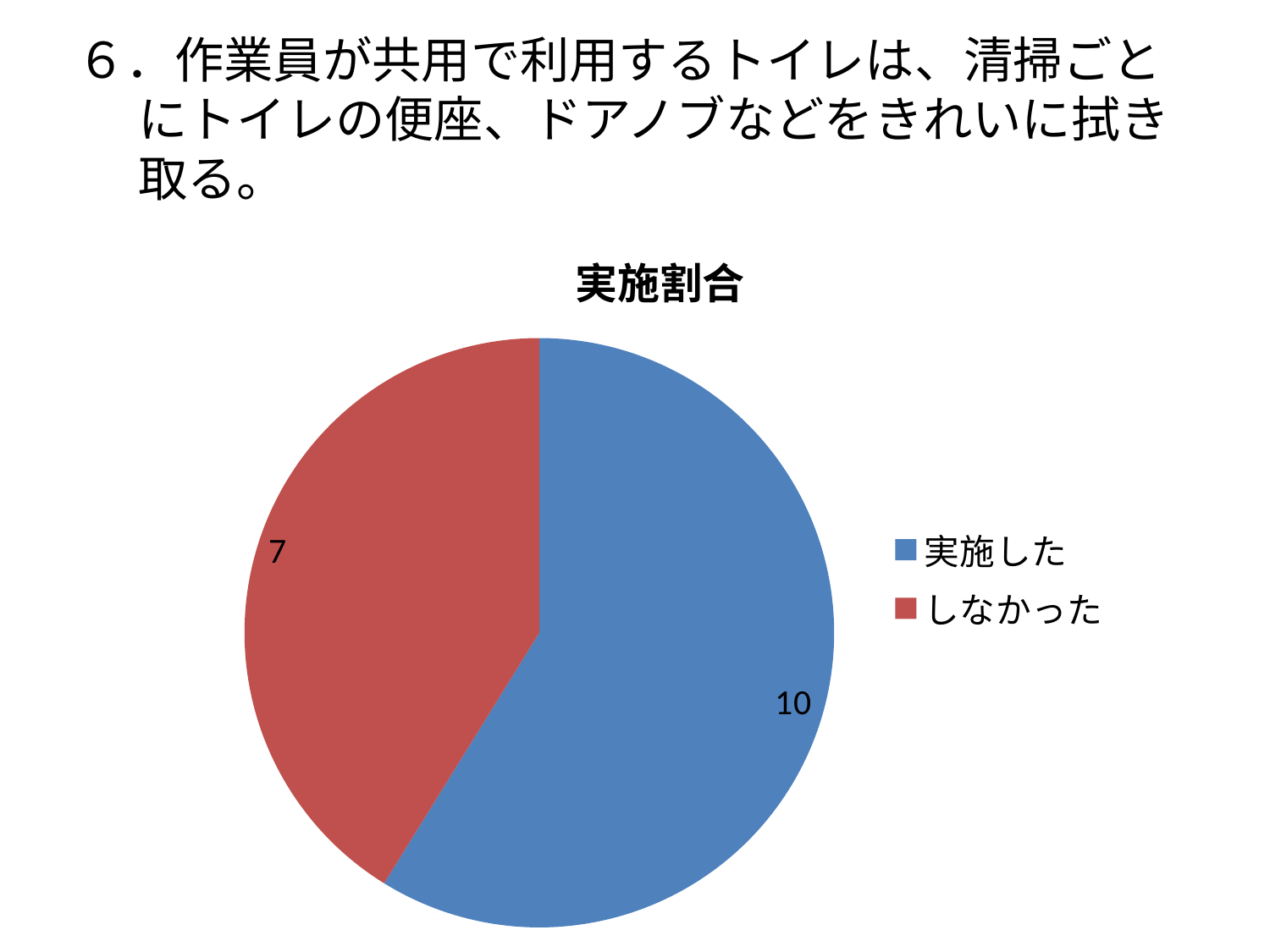

# ６．作業員が共用で利用するトイレは、清掃ごとにトイレの便座、ドアノブなどをきれいに拭き取る。

### Chart:

| Category | 実施割合 |
|---|---|
| 実施した | 10.0 |
| しなかった | 7.0 |